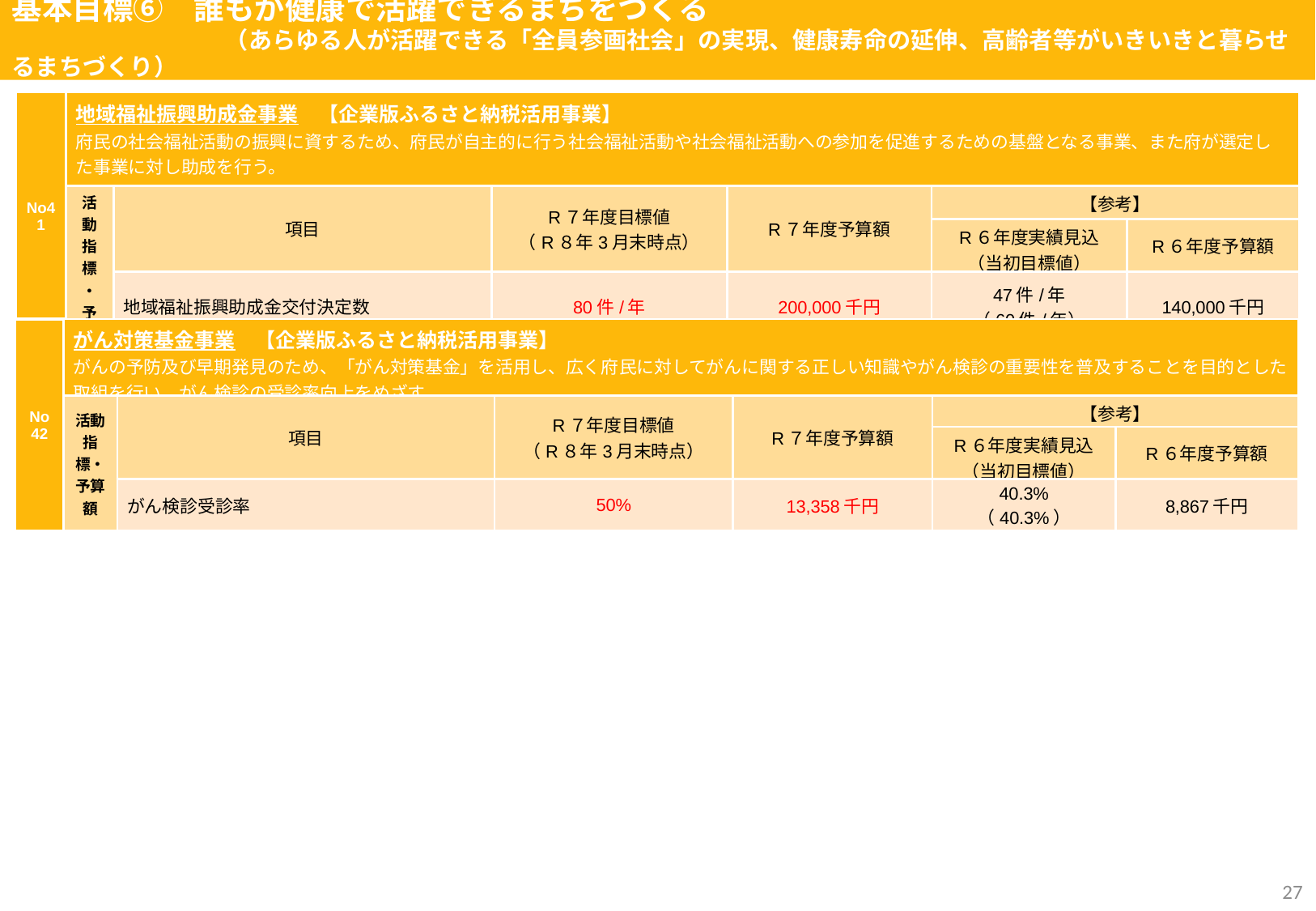

基本的方向（１）あらゆる人が活躍できる「全員参画社会」の実現
基本的方向（２）健康寿命の延伸
基本的方向（３）高齢者等がいきいきと暮らせるまちづくり
基本目標⑥　誰もが健康で活躍できるまちをつくる
　　　　　　　　　（あらゆる人が活躍できる「全員参画社会」の実現、健康寿命の延伸、高齢者等がいきいきと暮らせるまちづくり）
| No41 | 地域福祉振興助成金事業　【企業版ふるさと納税活用事業】 府民の社会福祉活動の振興に資するため、府民が自主的に行う社会福祉活動や社会福祉活動への参加を促進するための基盤となる事業、また府が選定した事業に対し助成を行う。 |  |  |  |  |  |
| --- | --- | --- | --- | --- | --- | --- |
|  | 活動指標・予算額 | 項目 | R７年度目標値 （R８年3月末時点） | R７年度予算額 | 【参考】 | 予算執行額 （予算額） |
|  |  |  | R6年度目標値 （令和6年3月末時点） | 令和6年度予算額 | R６年度実績見込 （当初目標値） | R６年度予算額 |
|  |  | 地域福祉振興助成金交付決定数 | 80件/年 | 200,000千円 | 47件/年 （60件/年） | 140,000千円 |
| No 42 | がん対策基金事業　【企業版ふるさと納税活用事業】 がんの予防及び早期発見のため、「がん対策基金」を活用し、広く府民に対してがんに関する正しい知識やがん検診の重要性を普及することを目的とした取組を行い、がん検診の受診率向上をめざす。 |  |  |  |  |  |
| --- | --- | --- | --- | --- | --- | --- |
|  | 活動指標・予算額 | 項目 | R７年度目標値 （R８年3月末時点） | R７年度予算額 | 【参考】 |  |
|  |  |  | R6年度目標値 （令和6年3月末時点） | 令和6年度予算額 | R６年度実績見込 （当初目標値） | R６年度予算額 |
|  |  | がん検診受診率 | 50% | 13,358千円 | 40.3% （40.3%） | 8,867千円 |
27